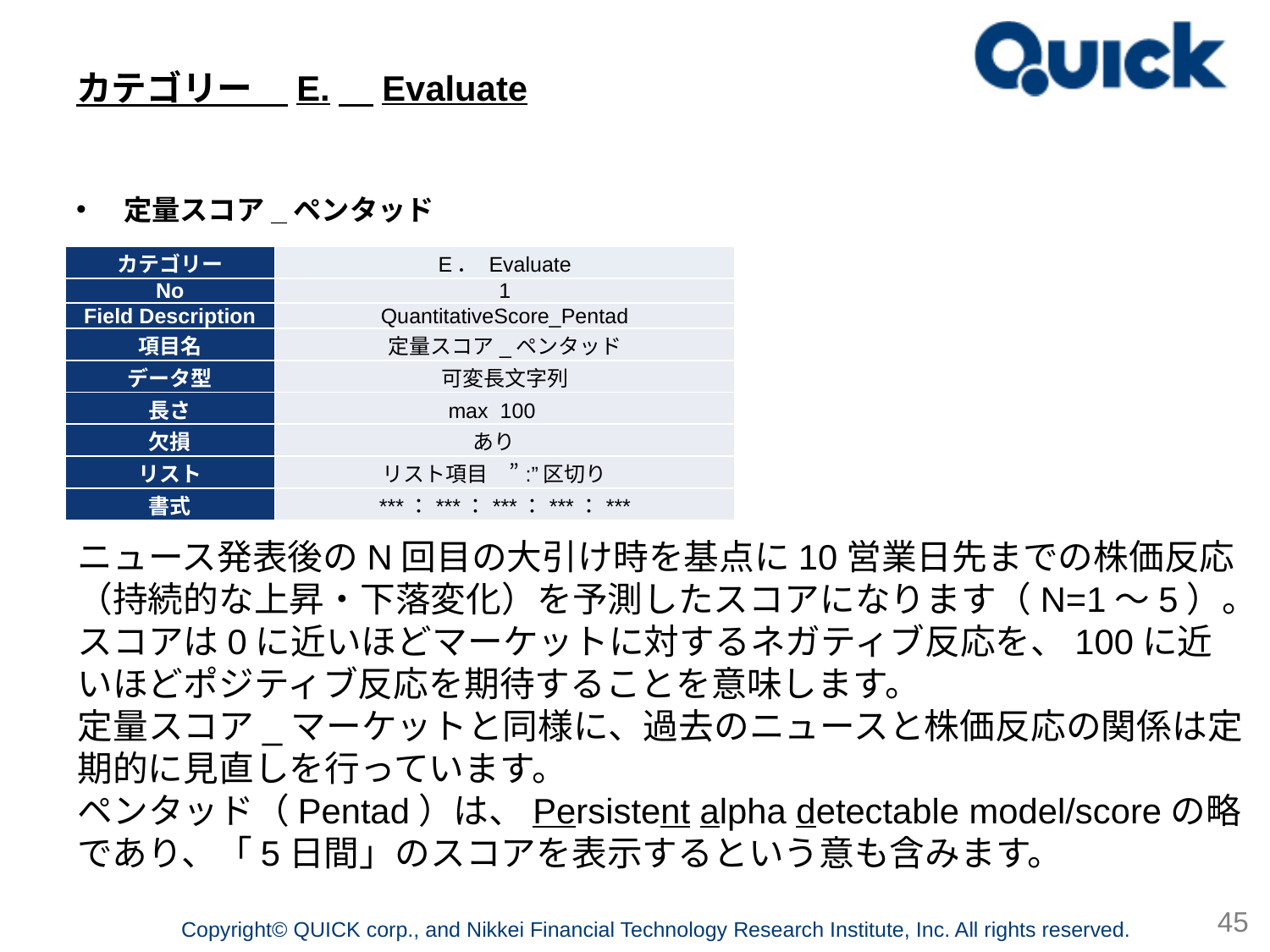

# カテゴリー　E.　Evaluate
定量スコア_ペンタッド
| カテゴリー | E． Evaluate |
| --- | --- |
| No | 1 |
| Field Description | QuantitativeScore\_Pentad |
| 項目名 | 定量スコア\_ペンタッド |
| データ型 | 可変長文字列 |
| 長さ | max 100 |
| 欠損 | あり |
| リスト | リスト項目　”:”区切り |
| 書式 | \*\*\*：\*\*\*：\*\*\*：\*\*\*：\*\*\* |
ニュース発表後のN回目の大引け時を基点に10営業日先までの株価反応（持続的な上昇・下落変化）を予測したスコアになります（N=1～5）。
スコアは0に近いほどマーケットに対するネガティブ反応を、100に近いほどポジティブ反応を期待することを意味します。
定量スコア_マーケットと同様に、過去のニュースと株価反応の関係は定期的に見直しを行っています。
ペンタッド（Pentad）は、Persistent alpha detectable model/scoreの略であり、「5日間」のスコアを表示するという意も含みます。
45